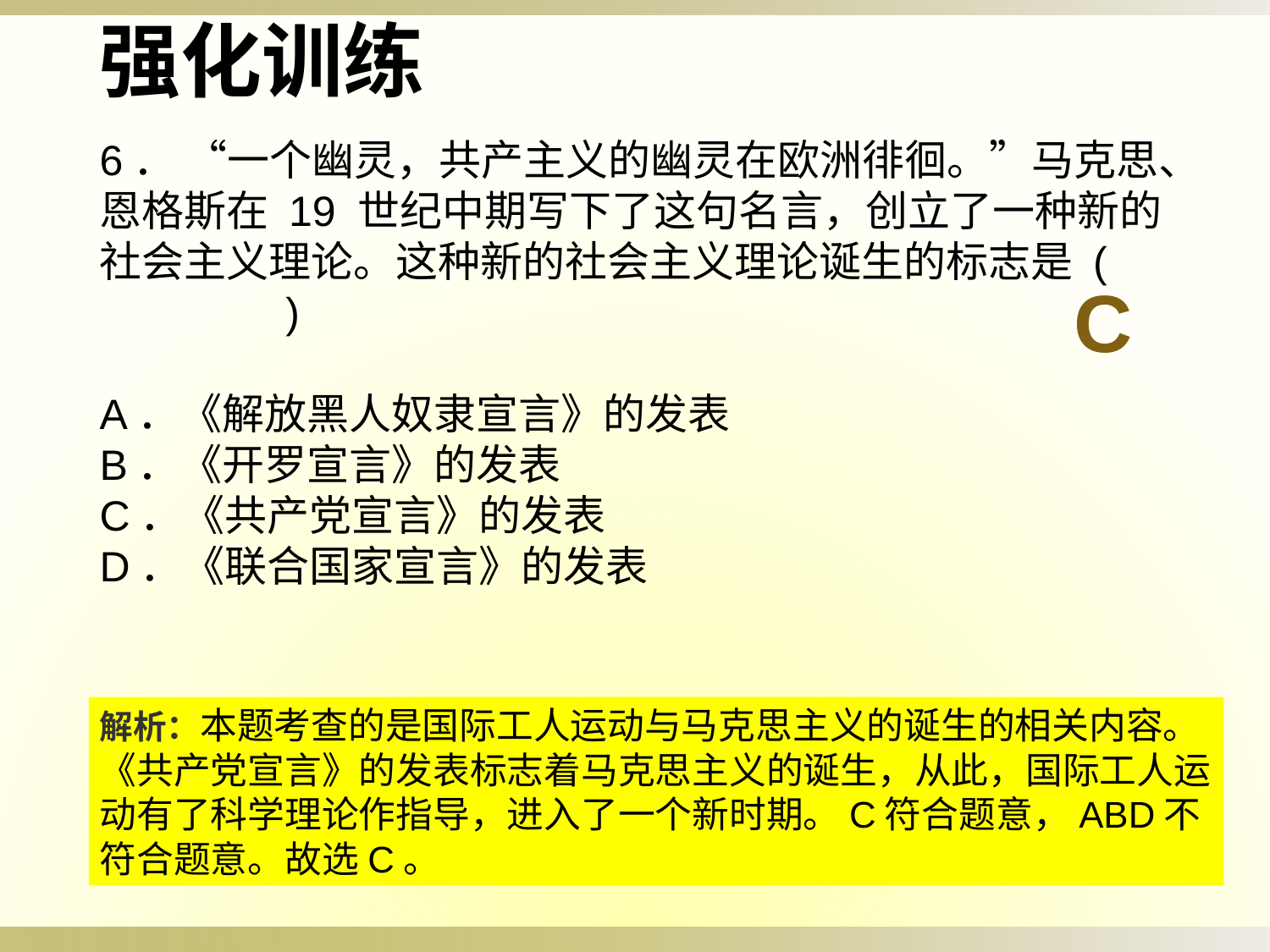

强化训练
6． “一个幽灵，共产主义的幽灵在欧洲徘徊。”马克思、恩格斯在 19 世纪中期写下了这句名言，创立了一种新的社会主义理论。这种新的社会主义理论诞生的标志是 ( 	     )

A．《解放黑人奴隶宣言》的发表
B．《开罗宣言》的发表
C．《共产党宣言》的发表
D．《联合国家宣言》的发表
C
解析：本题考查的是国际工人运动与马克思主义的诞生的相关内容。《共产党宣言》的发表标志着马克思主义的诞生，从此，国际工人运动有了科学理论作指导，进入了一个新时期。C符合题意，ABD不符合题意。故选C。